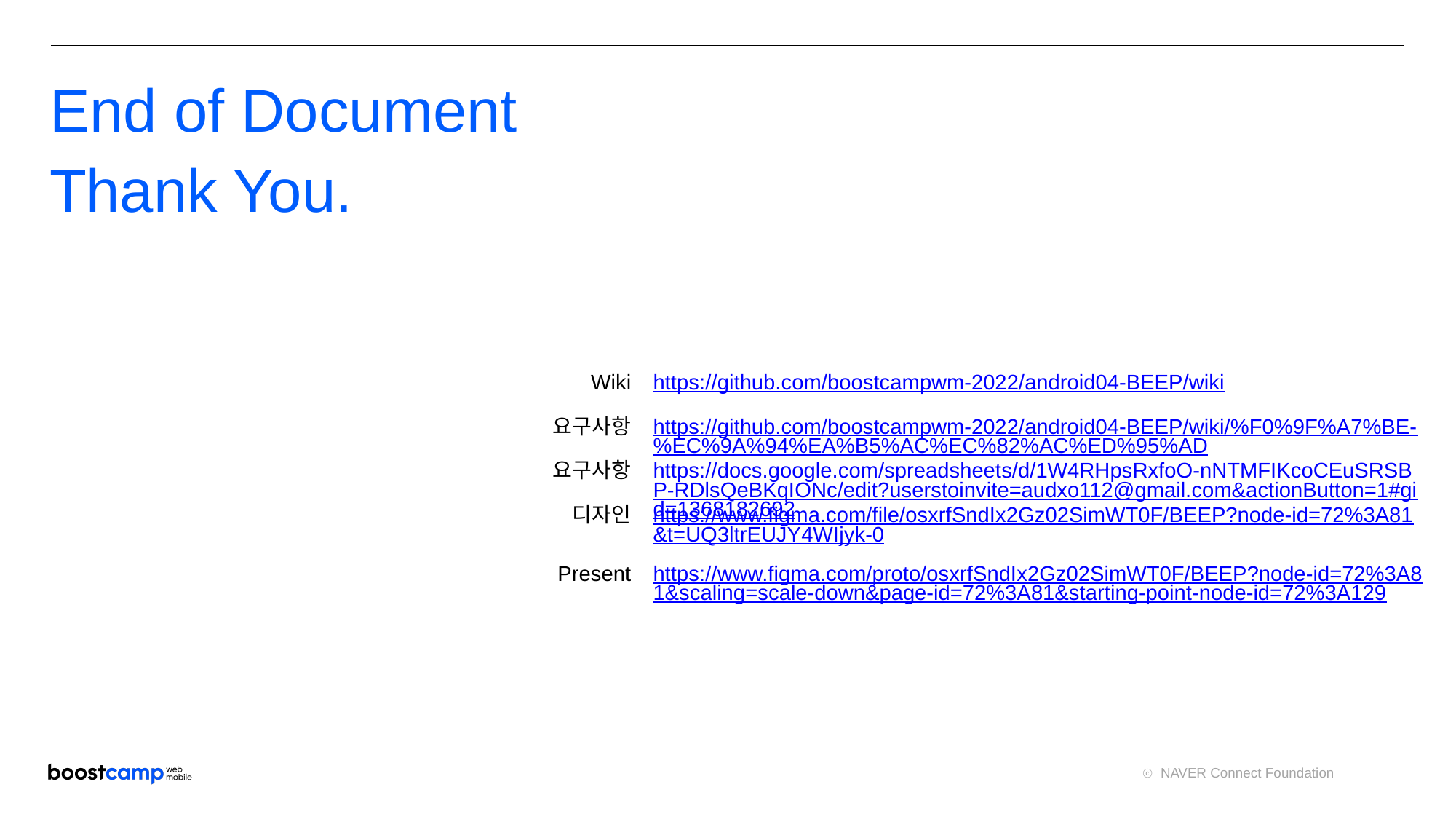

| Wiki | https://github.com/boostcampwm-2022/android04-BEEP/wiki |
| --- | --- |
| 요구사항 | https://github.com/boostcampwm-2022/android04-BEEP/wiki/%F0%9F%A7%BE-%EC%9A%94%EA%B5%AC%EC%82%AC%ED%95%AD |
| 요구사항 | https://docs.google.com/spreadsheets/d/1W4RHpsRxfoO-nNTMFIKcoCEuSRSBP-RDlsQeBKqIONc/edit?userstoinvite=audxo112@gmail.com&actionButton=1#gid=1368182692 |
| 디자인 | https://www.figma.com/file/osxrfSndIx2Gz02SimWT0F/BEEP?node-id=72%3A81&t=UQ3ltrEUJY4WIjyk-0 |
| Present | https://www.figma.com/proto/osxrfSndIx2Gz02SimWT0F/BEEP?node-id=72%3A81&scaling=scale-down&page-id=72%3A81&starting-point-node-id=72%3A129 |